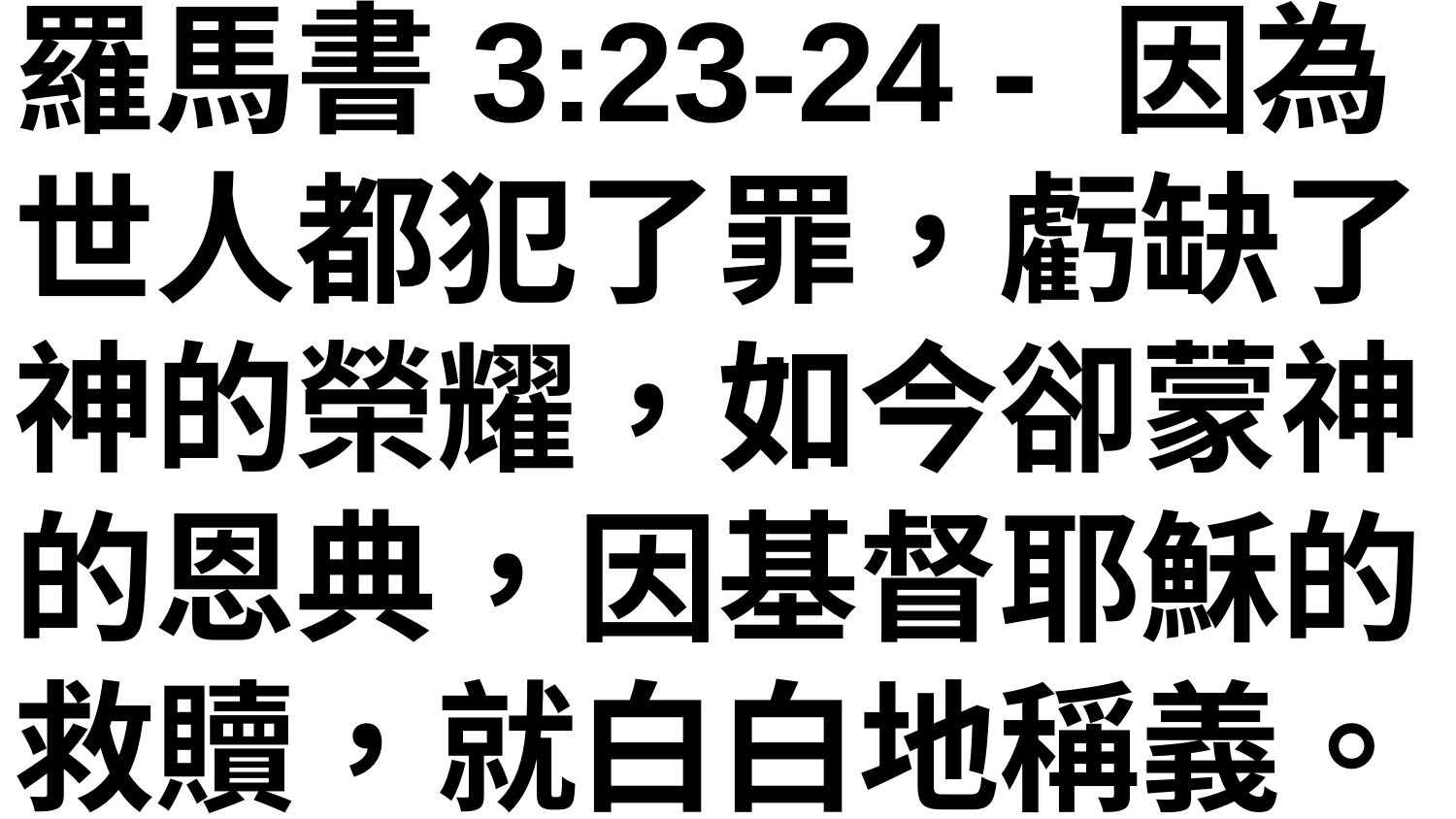

羅馬書3:23-24 - 因為世人都犯了罪，虧缺了神的榮耀，如今卻蒙神的恩典，因基督耶穌的救贖，就白白地稱義。